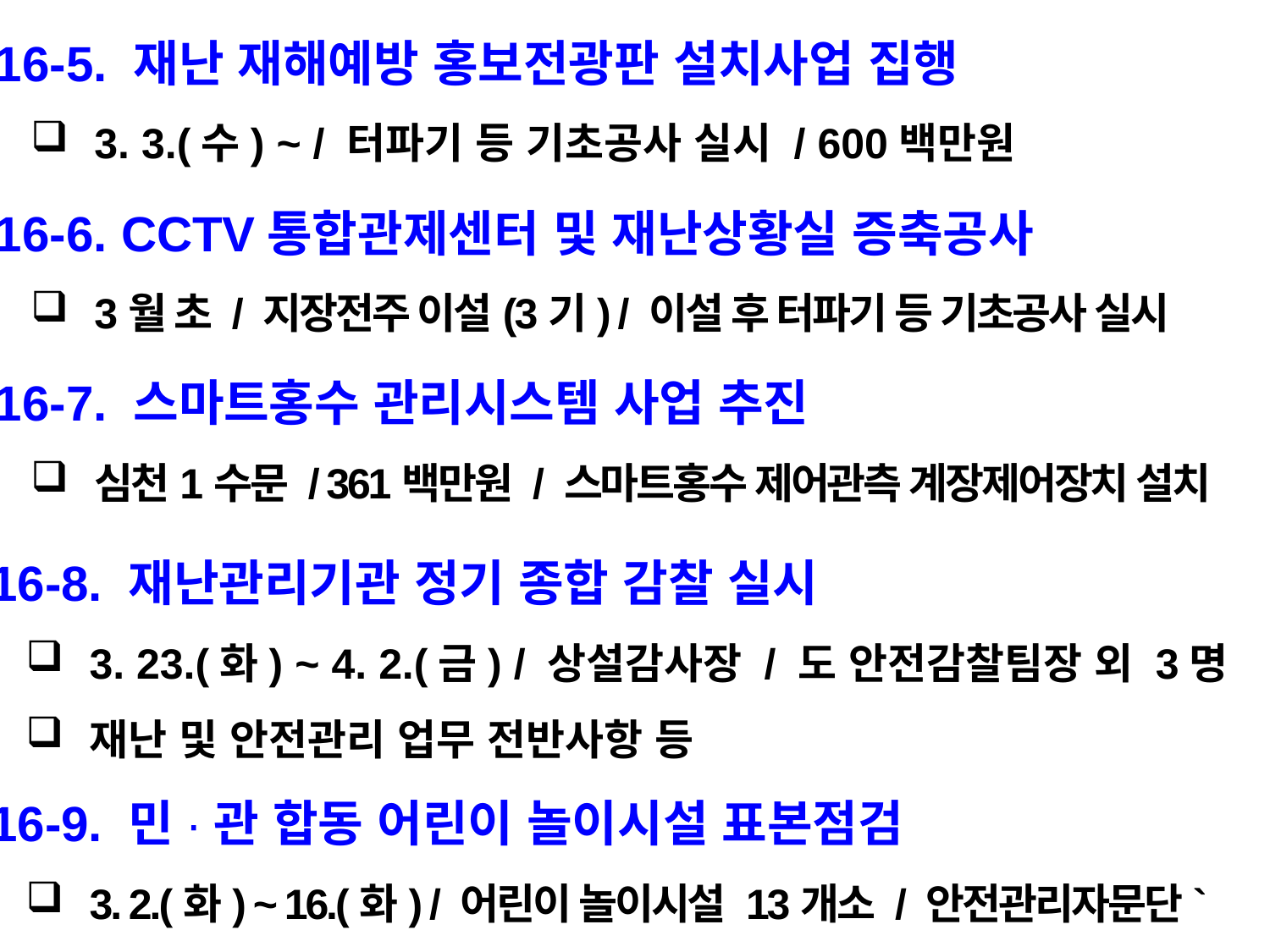

16-5. 재난 재해예방 홍보전광판 설치사업 집행
3. 3.(수) ~ / 터파기 등 기초공사 실시 / 600백만원
  16-6. CCTV통합관제센터 및 재난상황실 증축공사
3월 초 / 지장전주 이설(3기) / 이설 후 터파기 등 기초공사 실시
  16-7. 스마트홍수 관리시스템 사업 추진
심천1수문 / 361백만원 / 스마트홍수 제어관측 계장제어장치 설치
  16-8. 재난관리기관 정기 종합 감찰 실시
3. 23.(화) ~ 4. 2.(금) / 상설감사장 / 도 안전감찰팀장 외 3명
재난 및 안전관리 업무 전반사항 등
  16-9. 민·관 합동 어린이 놀이시설 표본점검
3. 2.(화) ~ 16.(화) / 어린이 놀이시설 13개소 / 안전관리자문단`